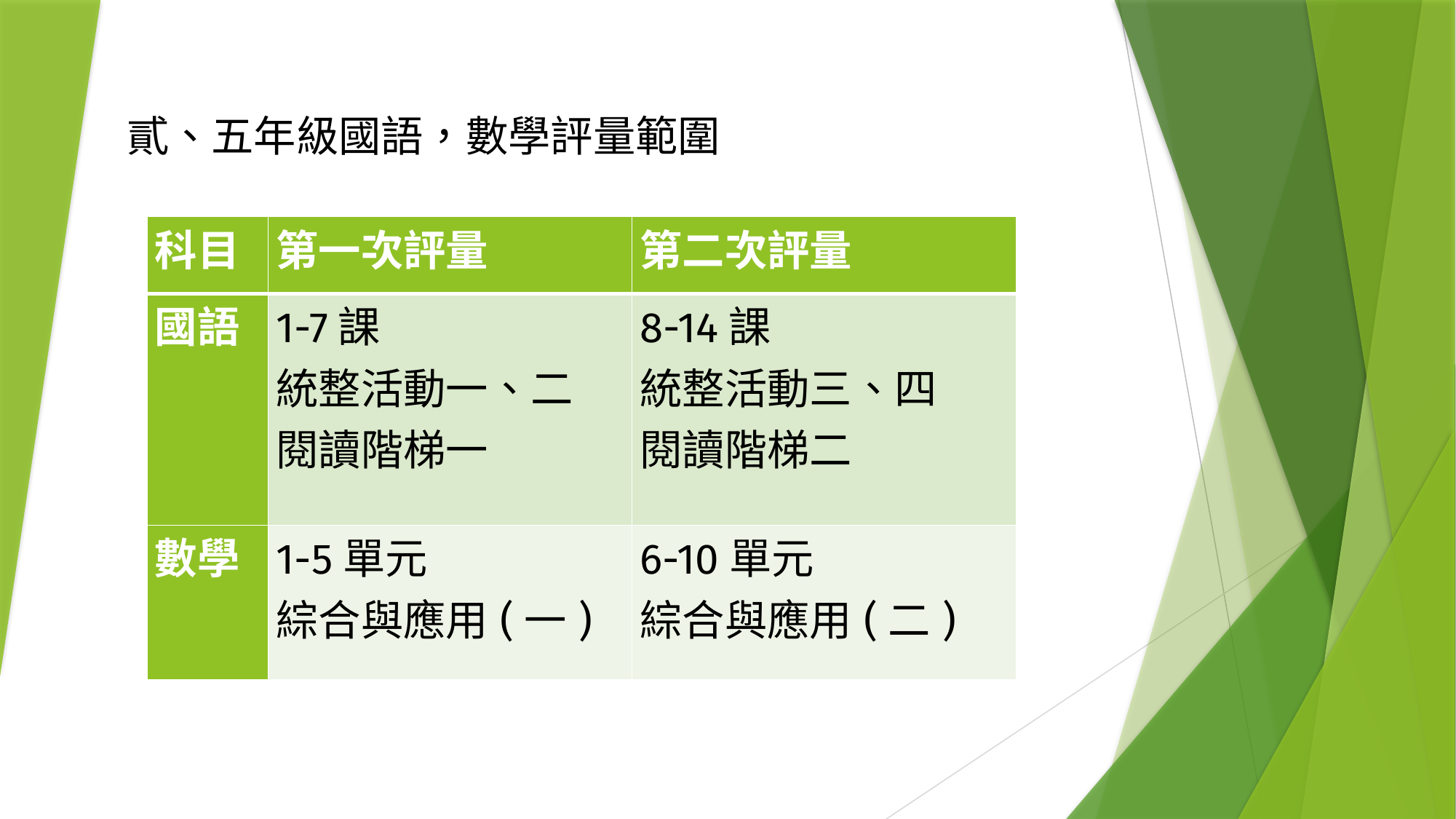

# 貳、五年級國語，數學評量範圍
| 科目 | 第一次評量 | 第二次評量 |
| --- | --- | --- |
| 國語 | 1-7課 統整活動一、二 閱讀階梯一 | 8-14課 統整活動三、四 閱讀階梯二 |
| 數學 | 1-5單元 綜合與應用(一) | 6-10單元 綜合與應用(二) |